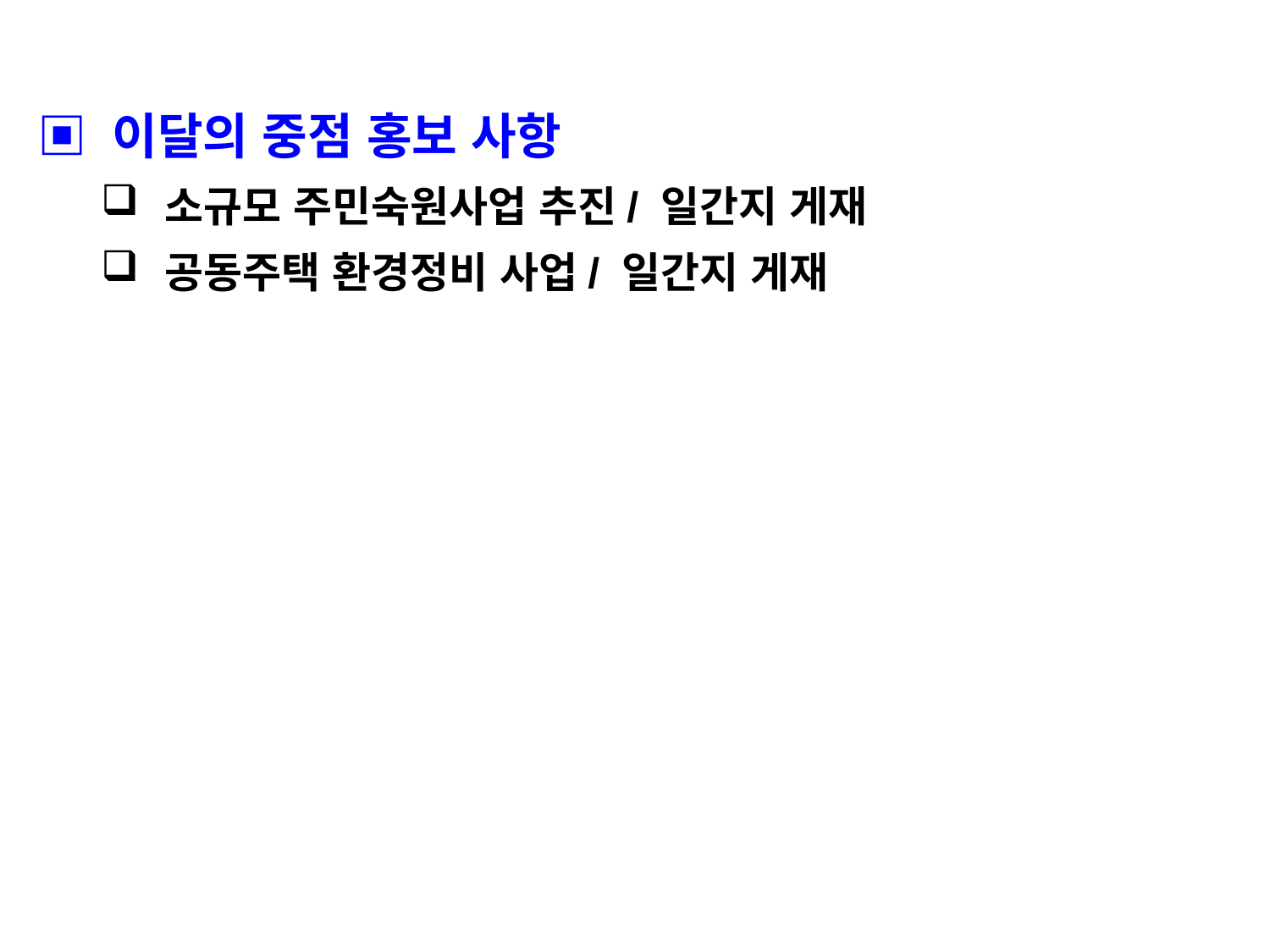

▣ 이달의 중점 홍보 사항
소규모 주민숙원사업 추진/ 일간지 게재
공동주택 환경정비 사업/ 일간지 게재